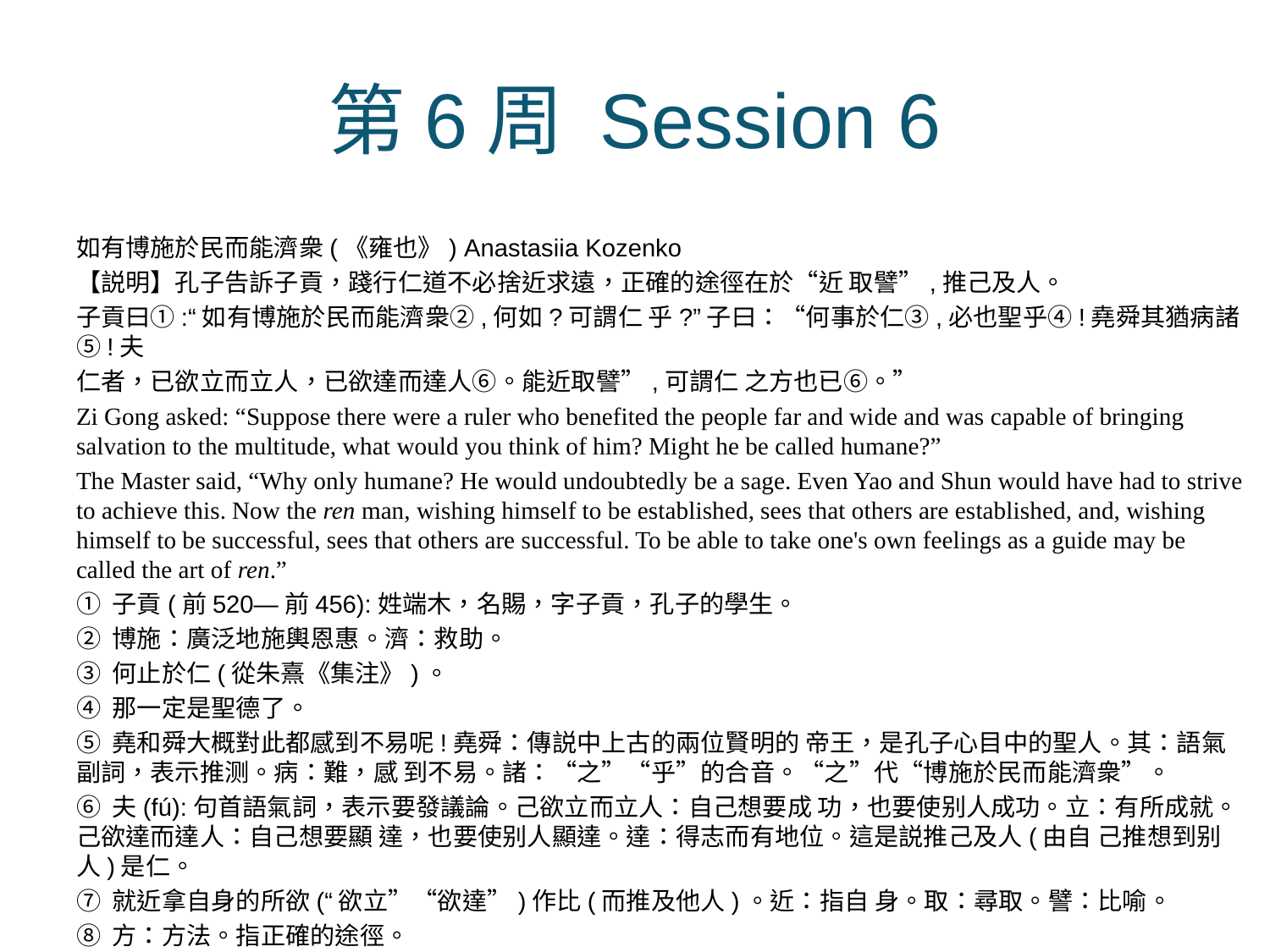

# 第6周 Session 6
如有博施於民而能濟衆(《雍也》) Anastasiia Kozenko
【説明】孔子告訴子貢，踐行仁道不必捨近求遠，正確的途徑在於“近 取譬”,推己及人。
子貢曰①:“如有博施於民而能濟衆②,何如?可謂仁 乎?”子曰：“何事於仁③,必也聖乎④!堯舜其猶病諸⑤!夫
仁者，已欲立而立人，已欲達而達人⑥。能近取譬”,可謂仁 之方也已⑥。”
Zi Gong asked: “Suppose there were a ruler who benefited the people far and wide and was capable of bringing salvation to the multitude, what would you think of him? Might he be called humane?”
The Master said, “Why only humane? He would undoubtedly be a sage. Even Yao and Shun would have had to strive to achieve this. Now the ren man, wishing himself to be established, sees that others are established, and, wishing himself to be successful, sees that others are successful. To be able to take one's own feelings as a guide may be called the art of ren.”
① 子貢(前520—前456):姓端木，名賜，字子貢，孔子的學生。
② 博施：廣泛地施輿恩惠。濟：救助。
③ 何止於仁(從朱熹《集注》)。
④ 那一定是聖德了。
⑤ 堯和舜大概對此都感到不易呢!堯舜：傳説中上古的兩位賢明的 帝王，是孔子心目中的聖人。其：語氣副詞，表示推测。病：難，感 到不易。諸：“之”“乎”的合音。“之”代“博施於民而能濟衆”。
⑥ 夫(fú):句首語氣詞，表示要發議論。己欲立而立人：自己想要成 功，也要使别人成功。立：有所成就。己欲達而達人：自己想要顯 達，也要使别人顯達。達：得志而有地位。這是説推己及人(由自 己推想到别人)是仁。
⑦ 就近拿自身的所欲(“欲立”“欲達”)作比(而推及他人)。近：指自 身。取：尋取。譬：比喻。
⑧ 方：方法。指正確的途徑。